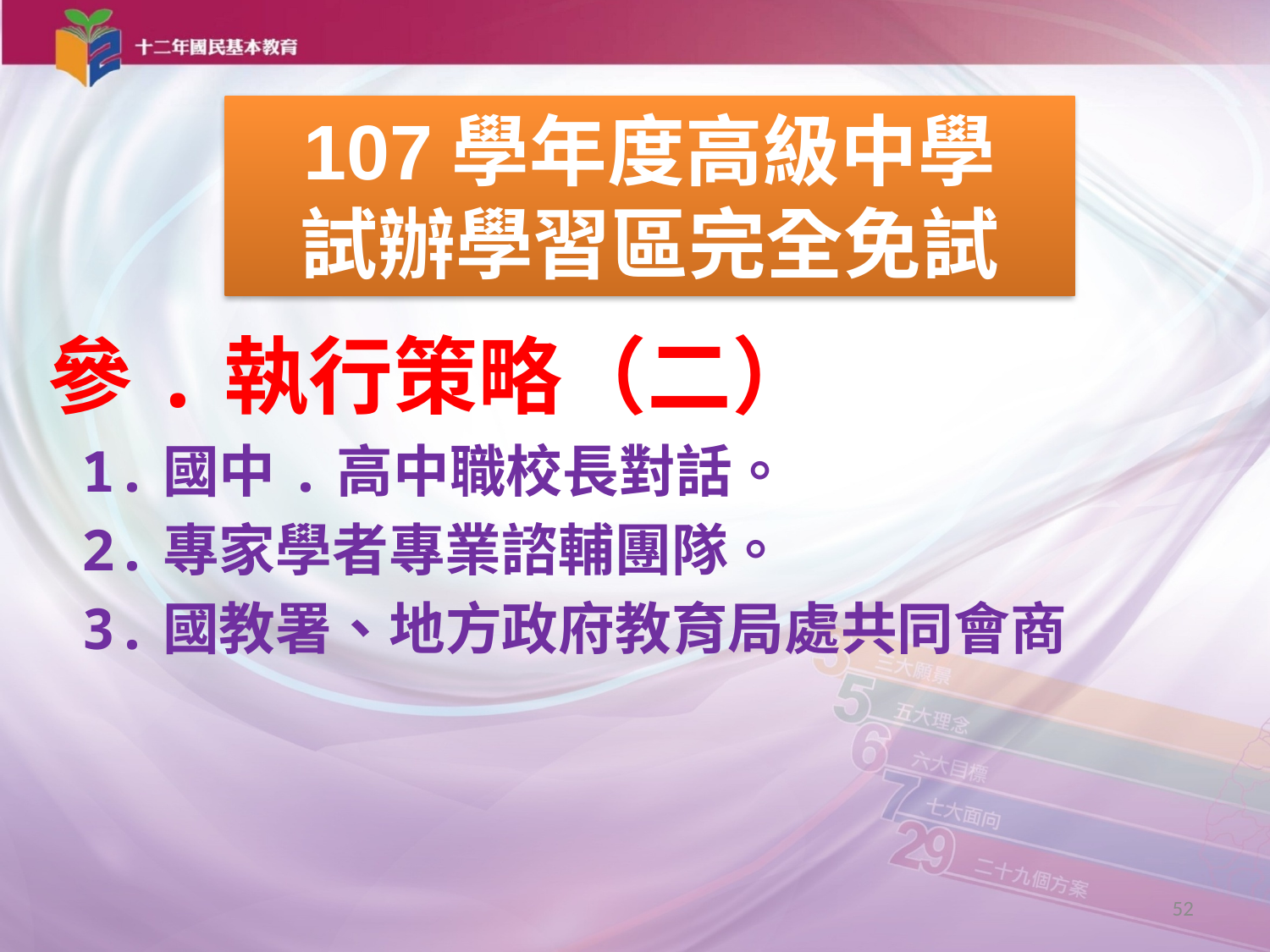

107學年度高級中學
試辦學習區完全免試
參.執行策略（二）
 1.國中.高中職校長對話。
 2.專家學者專業諮輔團隊。
 3.國教署、地方政府教育局處共同會商

52